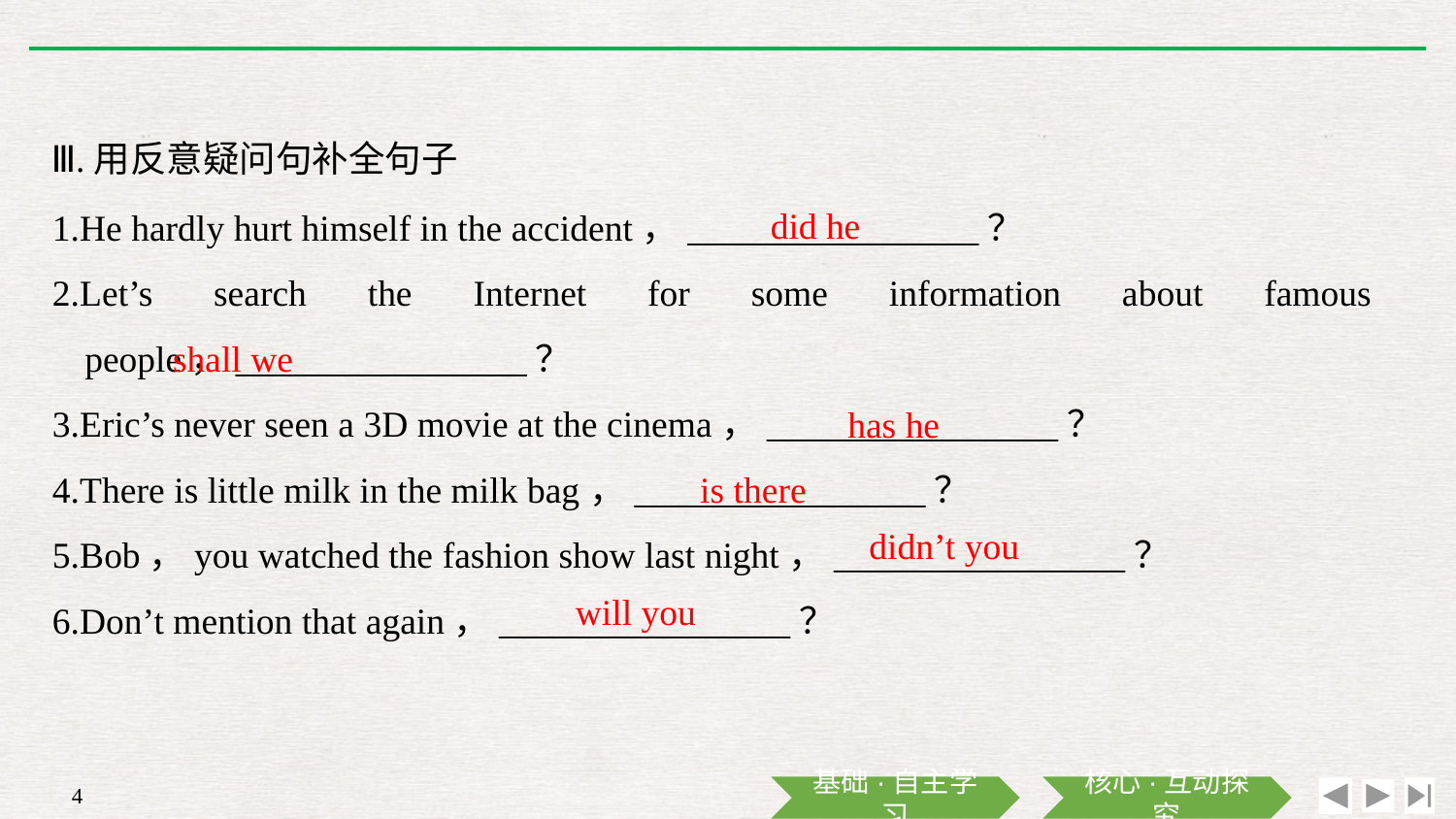

Ⅲ.用反意疑问句补全句子
did he
1.He hardly hurt himself in the accident，________________？
2.Let’s search the Internet for some information about famous people，________________？
3.Eric’s never seen a 3D movie at the cinema，________________？
4.There is little milk in the milk bag，________________？
5.Bob，you watched the fashion show last night，________________？
6.Don’t mention that again，________________？
shall we
has he
is there
didn’t you
will you